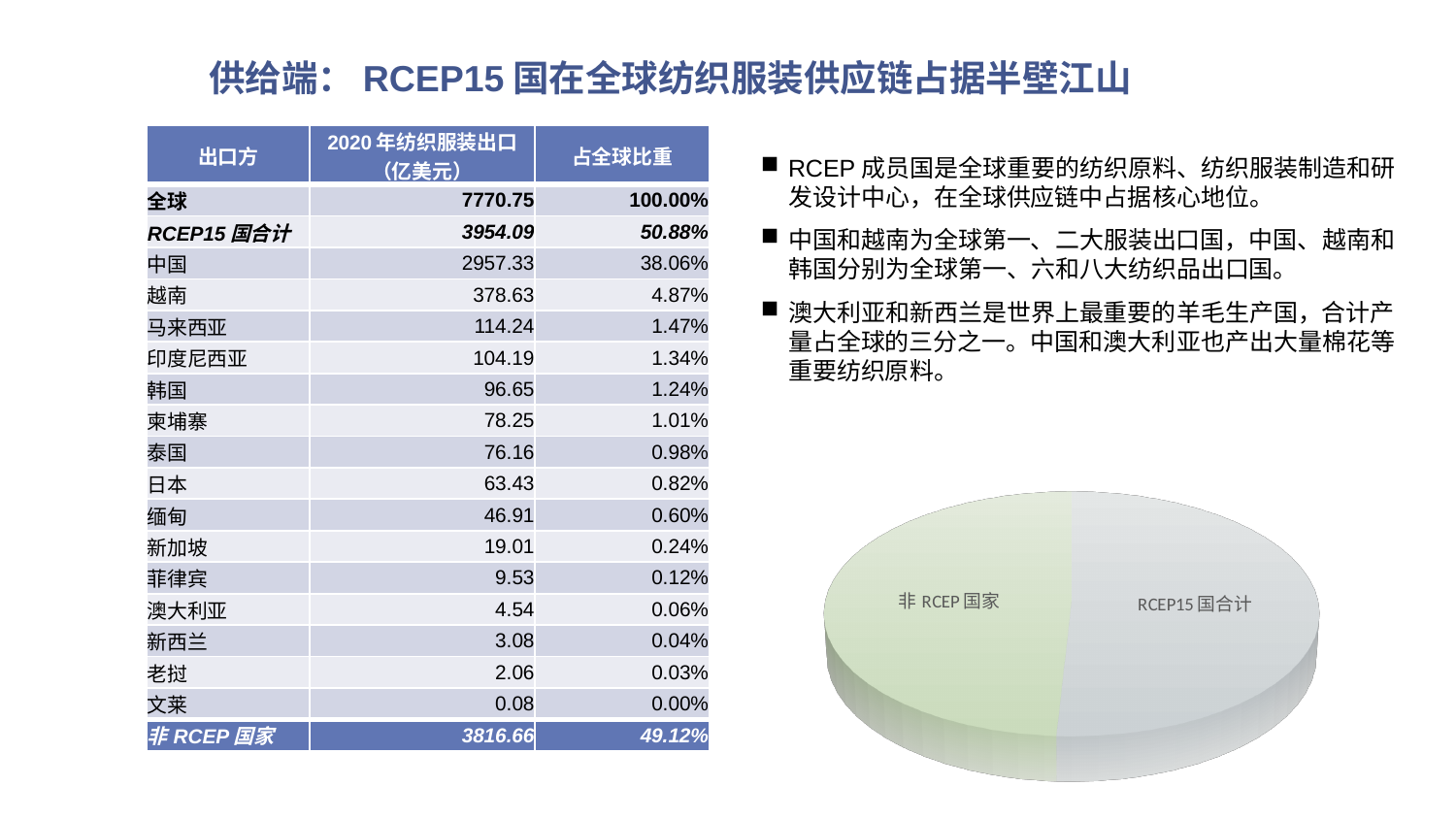

供给端：RCEP15国在全球纺织服装供应链占据半壁江山
| 出口方 | 2020年纺织服装出口 （亿美元） | 占全球比重 |
| --- | --- | --- |
| 全球 | 7770.75 | 100.00% |
| RCEP15国合计 | 3954.09 | 50.88% |
| 中国 | 2957.33 | 38.06% |
| 越南 | 378.63 | 4.87% |
| 马来西亚 | 114.24 | 1.47% |
| 印度尼西亚 | 104.19 | 1.34% |
| 韩国 | 96.65 | 1.24% |
| 柬埔寨 | 78.25 | 1.01% |
| 泰国 | 76.16 | 0.98% |
| 日本 | 63.43 | 0.82% |
| 缅甸 | 46.91 | 0.60% |
| 新加坡 | 19.01 | 0.24% |
| 菲律宾 | 9.53 | 0.12% |
| 澳大利亚 | 4.54 | 0.06% |
| 新西兰 | 3.08 | 0.04% |
| 老挝 | 2.06 | 0.03% |
| 文莱 | 0.08 | 0.00% |
| 非RCEP国家 | 3816.66 | 49.12% |
RCEP成员国是全球重要的纺织原料、纺织服装制造和研发设计中心，在全球供应链中占据核心地位。
中国和越南为全球第一、二大服装出口国，中国、越南和韩国分别为全球第一、六和八大纺织品出口国。
澳大利亚和新西兰是世界上最重要的羊毛生产国，合计产量占全球的三分之一。中国和澳大利亚也产出大量棉花等重要纺织原料。

[unsupported chart]